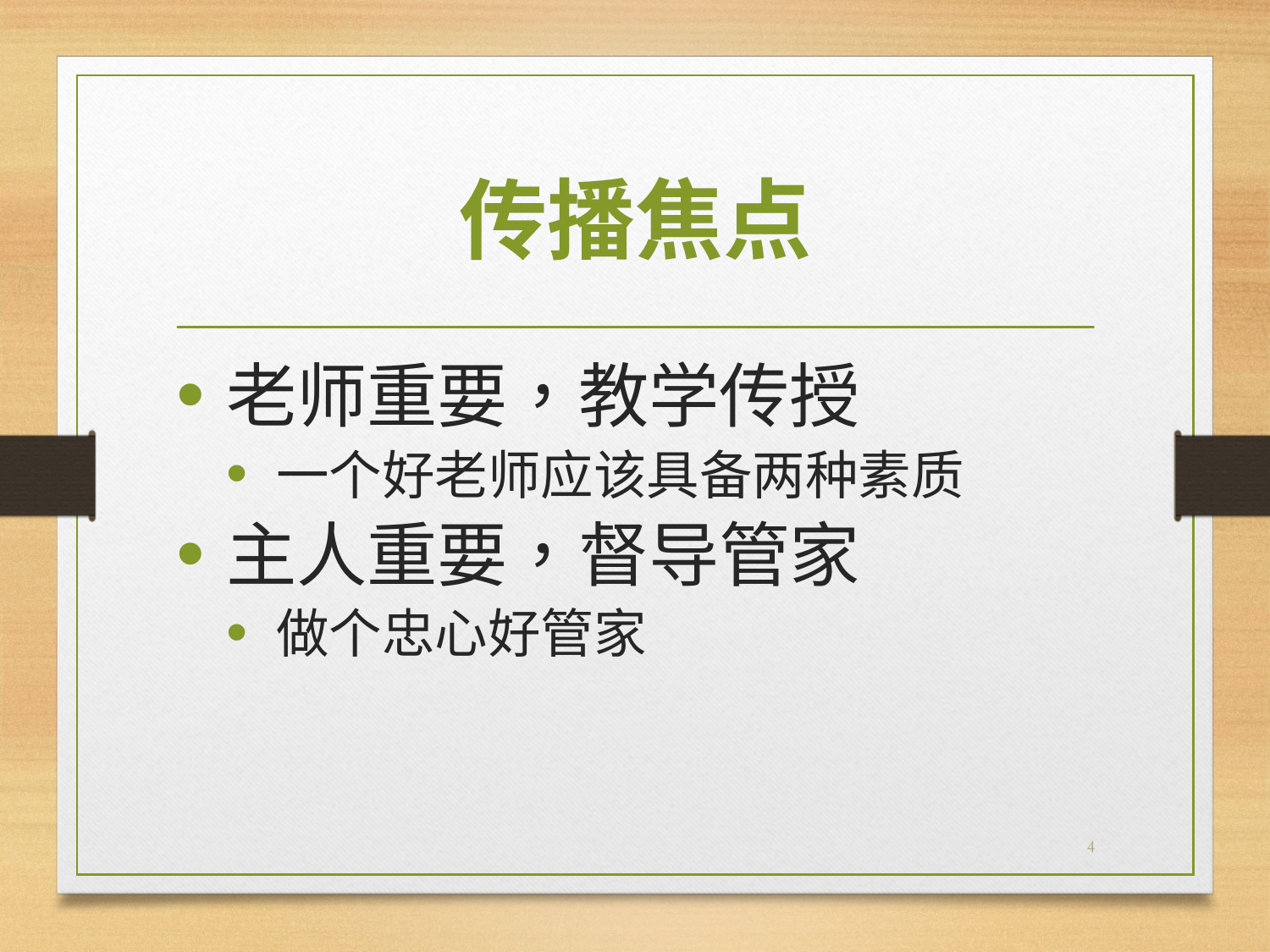

# 传播焦点
老师重要，教学传授
一个好老师应该具备两种素质
主人重要，督导管家
做个忠心好管家

4